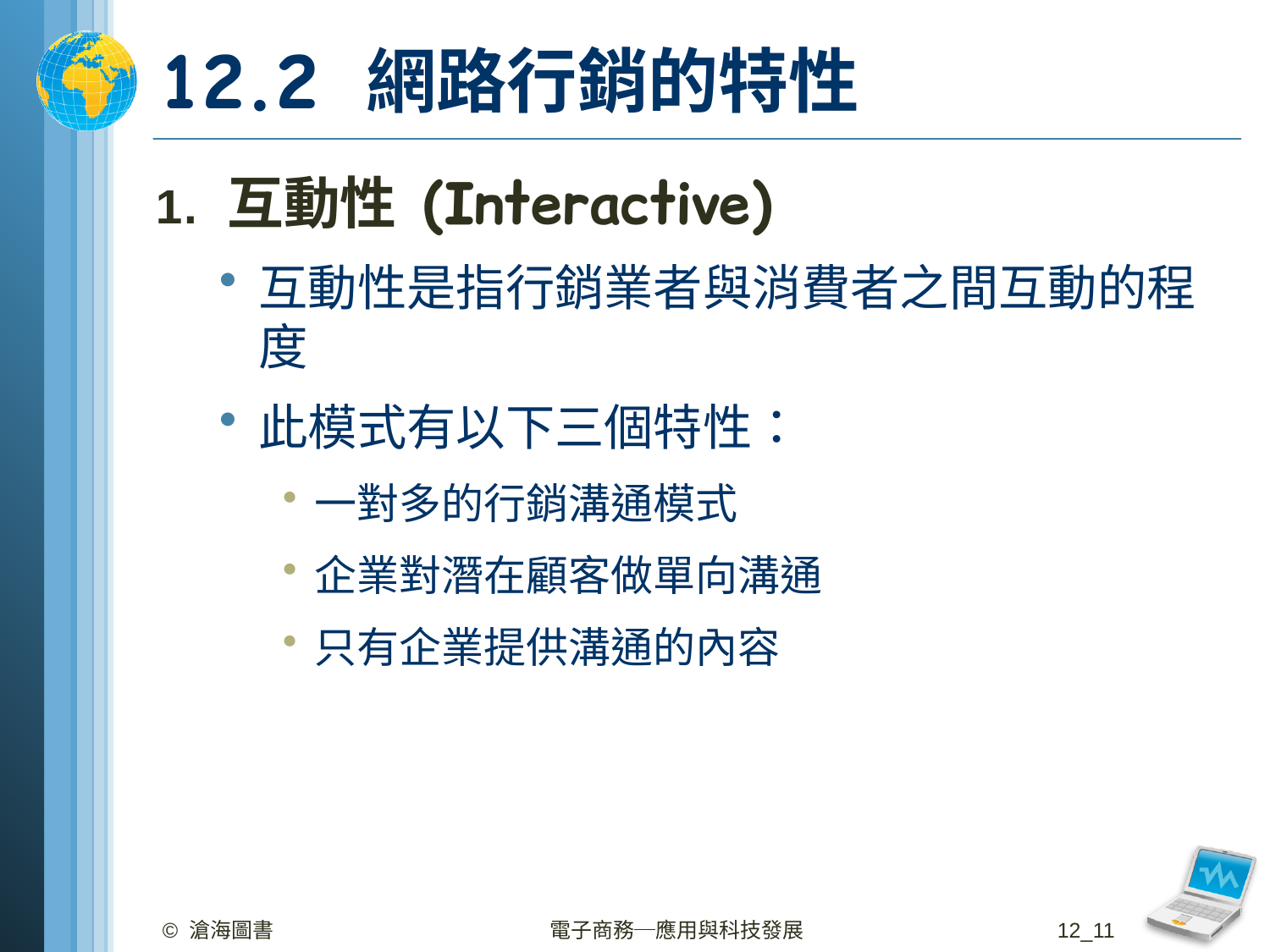

# 12.2 網路行銷的特性
互動性 (Interactive)
互動性是指行銷業者與消費者之間互動的程度
此模式有以下三個特性：
一對多的行銷溝通模式
企業對潛在顧客做單向溝通
只有企業提供溝通的內容
© 滄海圖書
電子商務─應用與科技發展
12_11